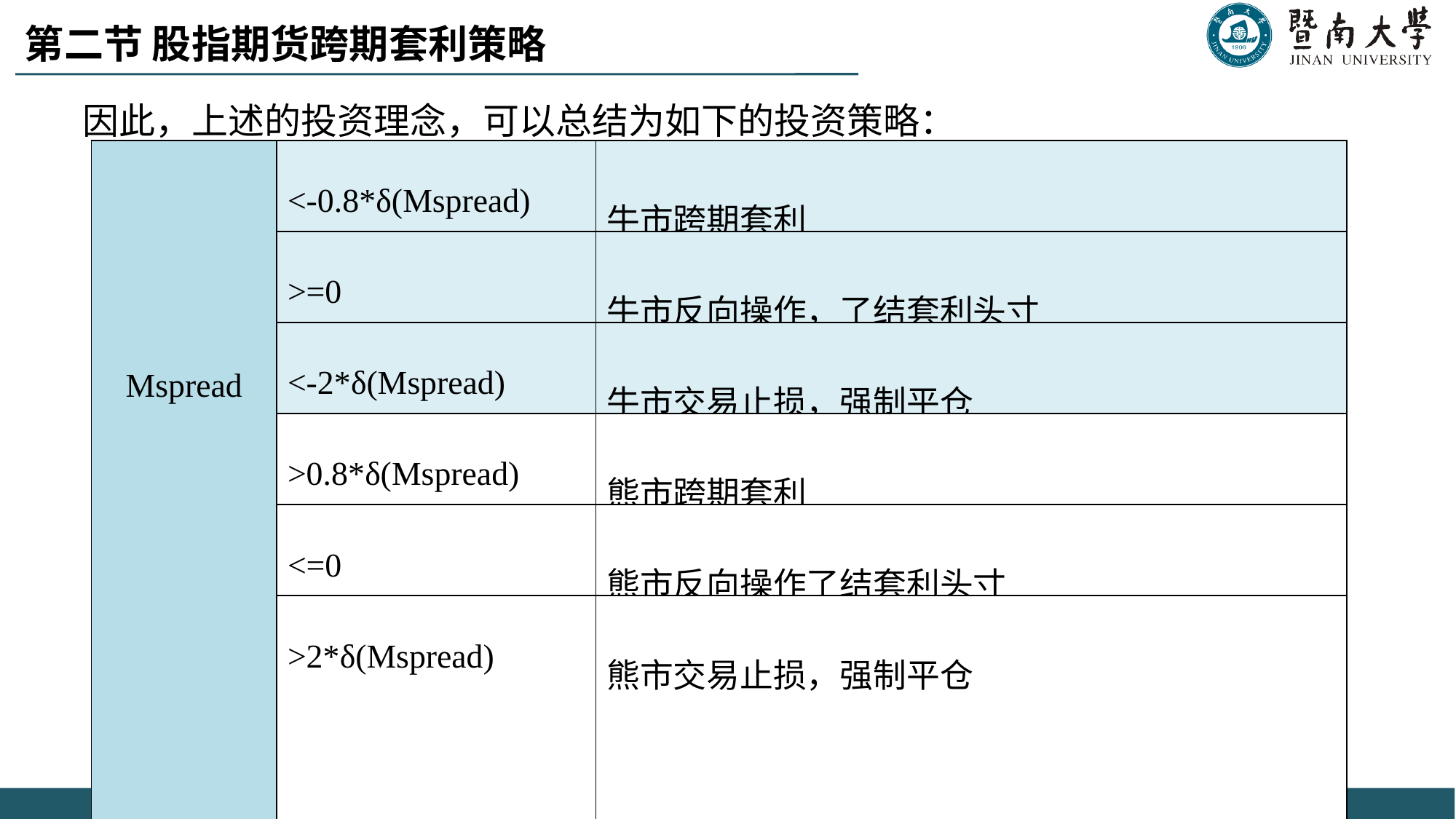

第二节 股指期货跨期套利策略
因此，上述的投资理念，可以总结为如下的投资策略：
| Mspread | <-0.8\*δ(Mspread) | 牛市跨期套利 |
| --- | --- | --- |
|  | >=0 | 牛市反向操作，了结套利头寸 |
|  | <-2\*δ(Mspread) | 牛市交易止损，强制平仓 |
|  | >0.8\*δ(Mspread) | 熊市跨期套利 |
|  | <=0 | 熊市反向操作了结套利头寸 |
|  | >2\*δ(Mspread) | 熊市交易止损，强制平仓 |
| 当近期合约到期时 |  | 反向对冲了结套利头寸，不进行展期操作 |